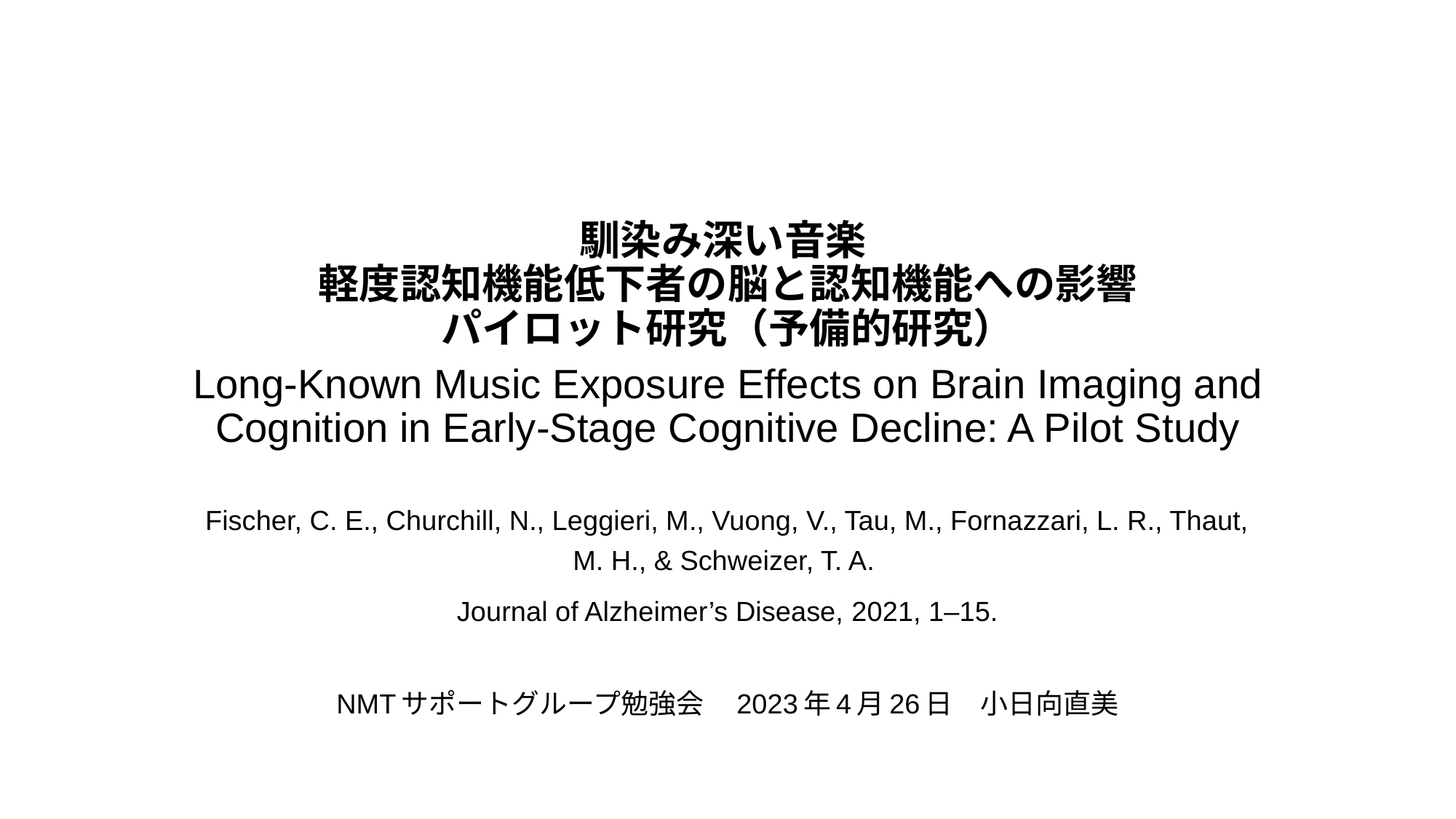

# 馴染み深い音楽 軽度認知機能低下者の脳と認知機能への影響 パイロット研究（予備的研究） Long-Known Music Exposure Effects on Brain Imaging and Cognition in Early-Stage Cognitive Decline: A Pilot Study
Fischer, C. E., Churchill, N., Leggieri, M., Vuong, V., Tau, M., Fornazzari, L. R., Thaut, M. H., & Schweizer, T. A.
Journal of Alzheimer’s Disease, 2021, 1–15.

NMTサポートグループ勉強会　2023年4月26日　小日向直美